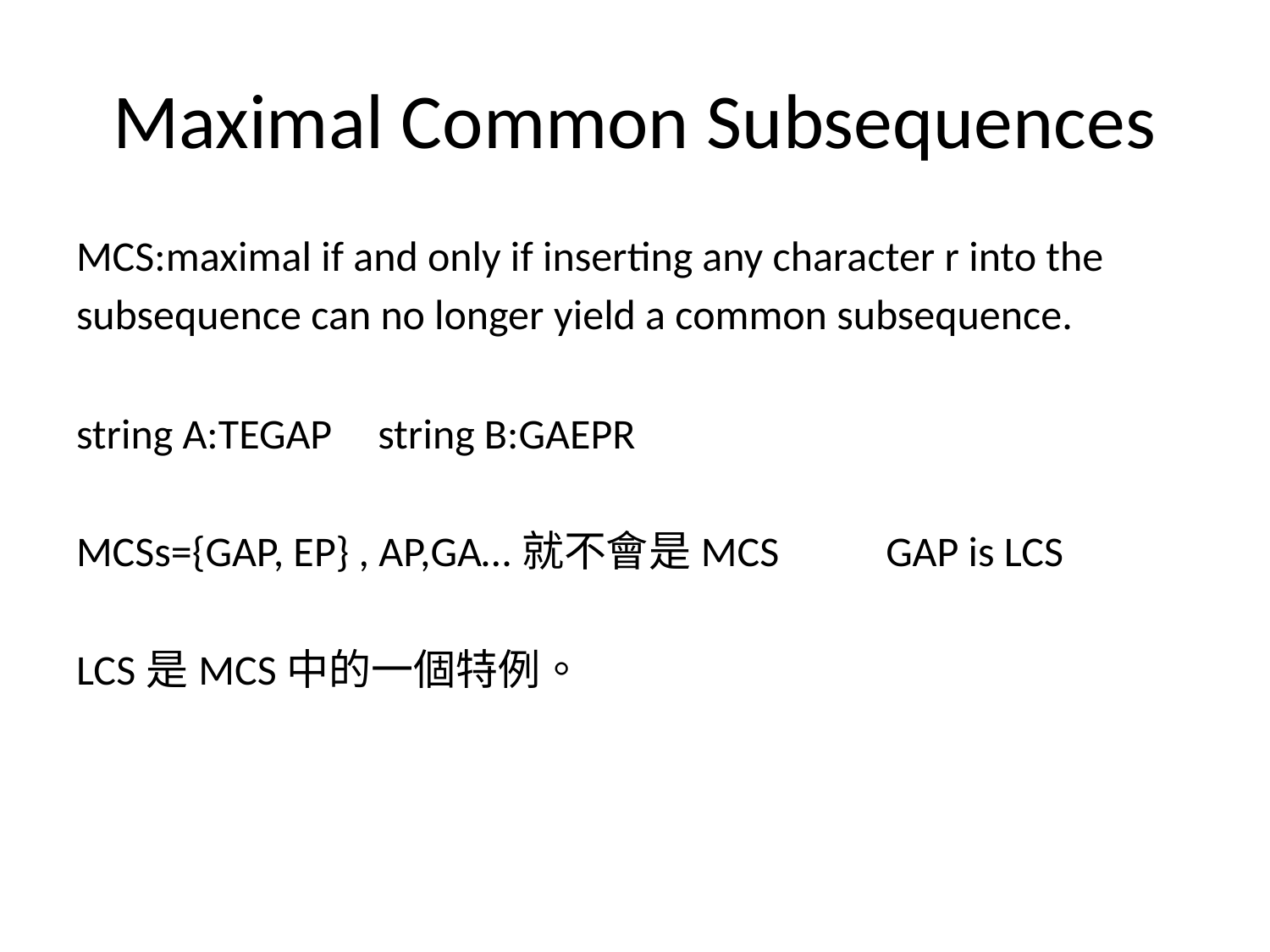

# Maximal Common Subsequences
MCS:maximal if and only if inserting any character r into the
subsequence can no longer yield a common subsequence.

string A:TEGAP	string B:GAEPR

MCSs={GAP, EP} , AP,GA…就不會是MCS	GAP is LCS

LCS是MCS中的一個特例。